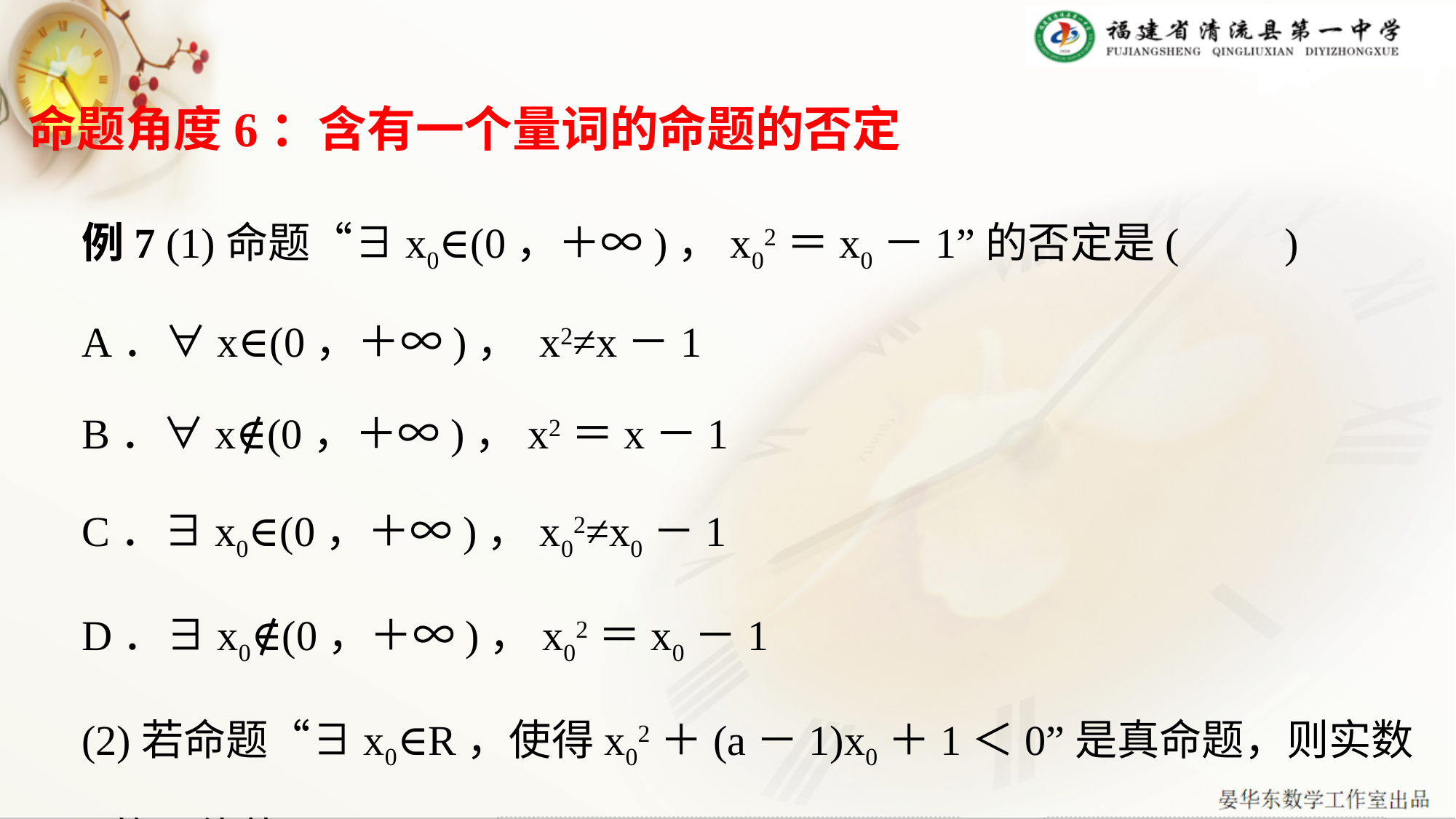

命题角度6：含有一个量词的命题的否定
例7 (1)命题“∃x0∈(0，＋∞)，x02＝x0－1”的否定是(　　)
A．∀x∈(0，＋∞)， x2≠x－1
B．∀x∉(0，＋∞)，x2＝x－1
C．∃x0∈(0，＋∞)，x02≠x0－1
D．∃x0∉(0，＋∞)，x02＝x0－1
(2)若命题“∃x0∈R，使得x02＋(a－1)x0＋1＜0”是真命题，则实数a的取值范围是________．